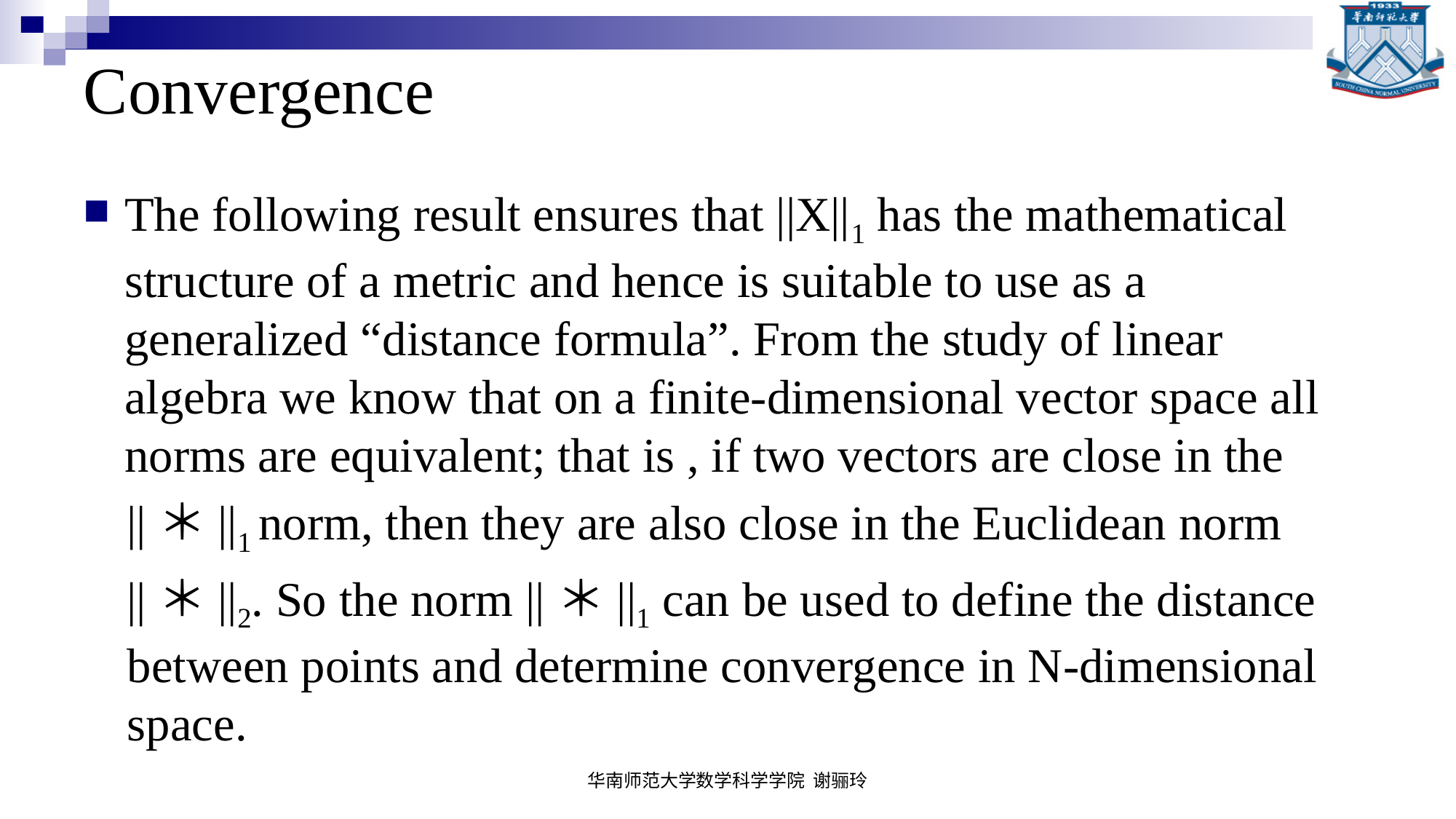

# Convergence
The following result ensures that ||X||1 has the mathematical structure of a metric and hence is suitable to use as a generalized “distance formula”. From the study of linear algebra we know that on a finite-dimensional vector space all norms are equivalent; that is , if two vectors are close in the
||＊||1 norm, then they are also close in the Euclidean norm
||＊||2. So the norm ||＊||1 can be used to define the distance between points and determine convergence in N-dimensional space.

华南师范大学数学科学学院  谢骊玲